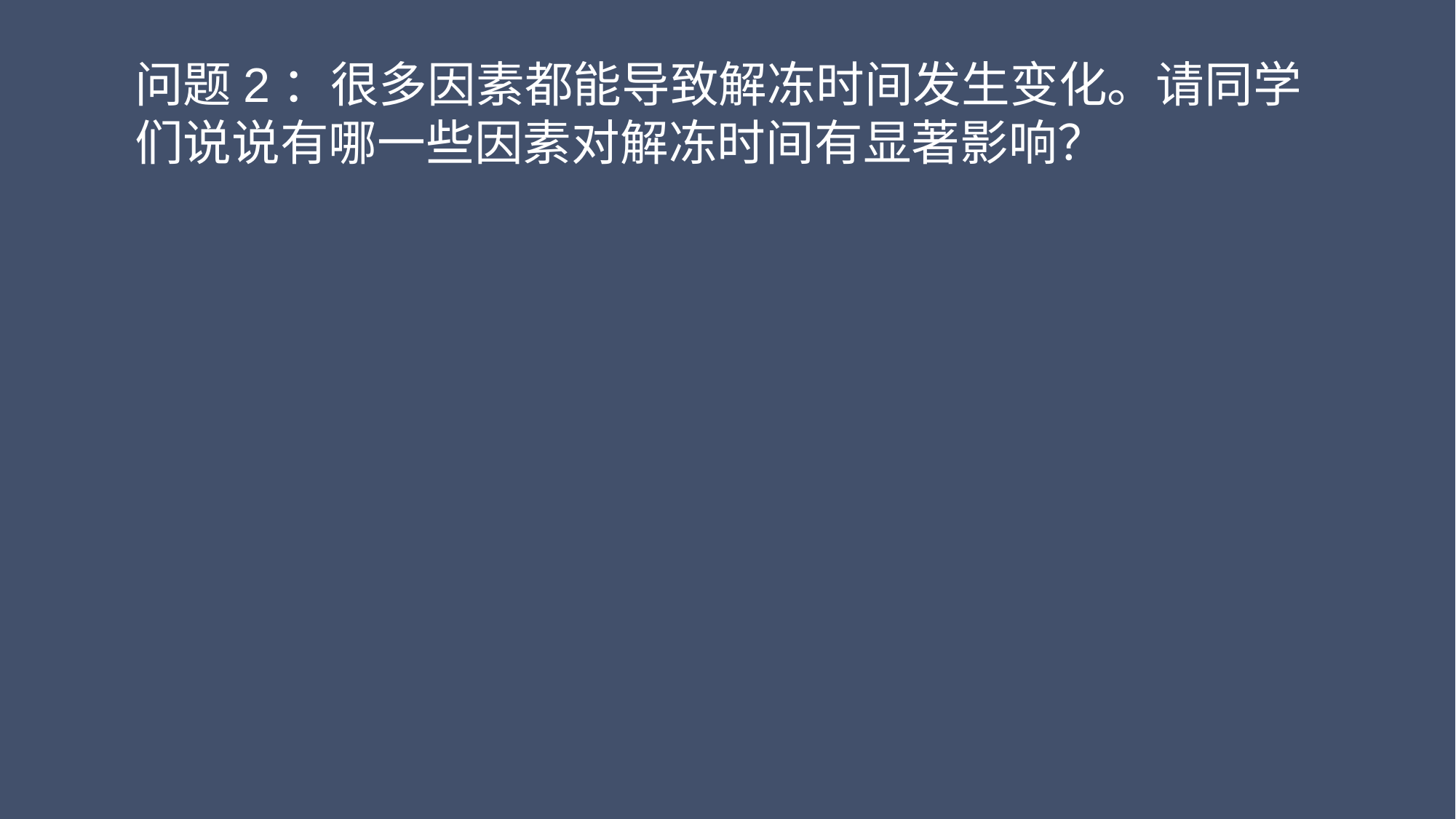

问题2：很多因素都能导致解冻时间发生变化。请同学们说说有哪一些因素对解冻时间有显著影响？